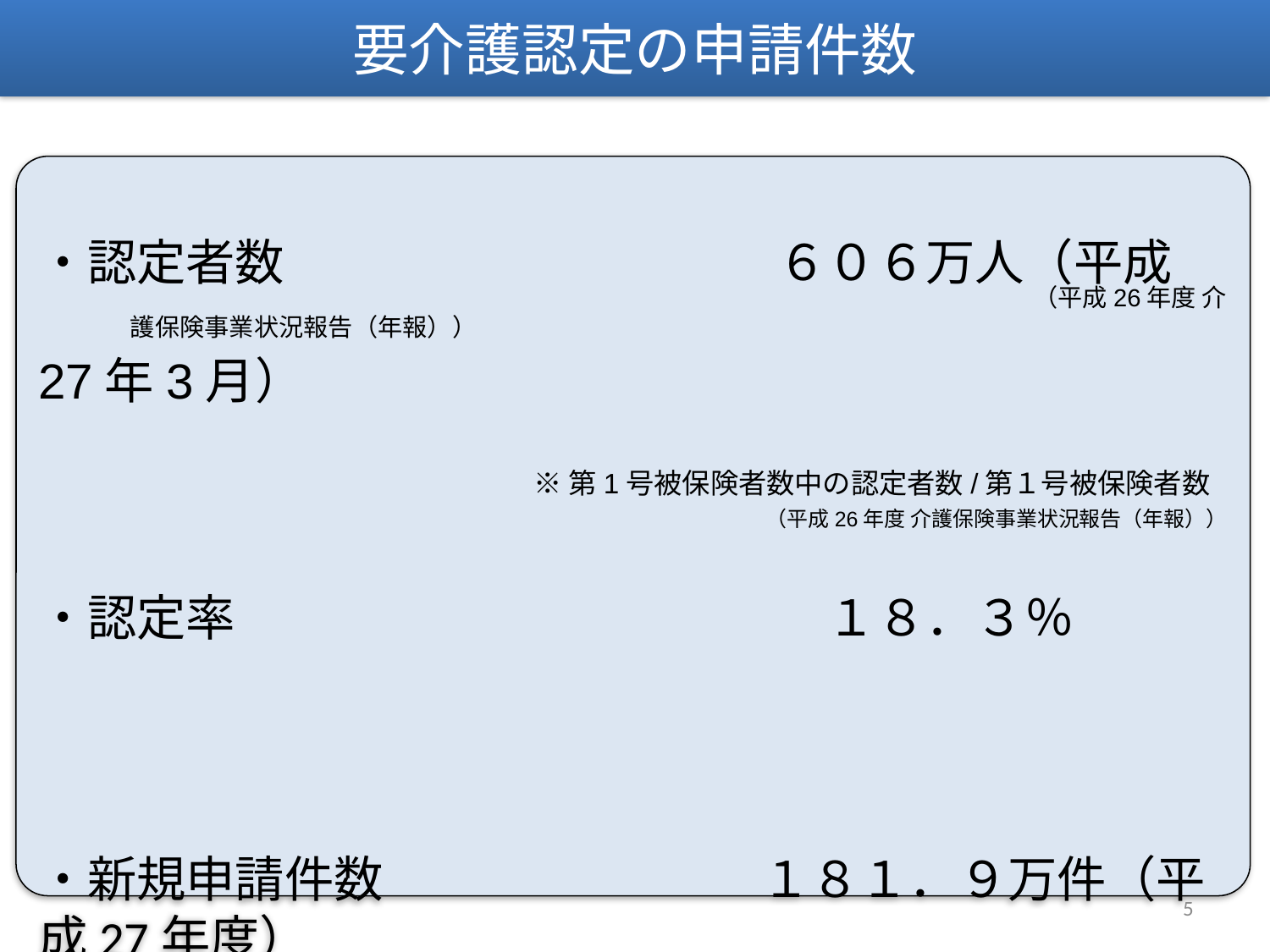

要介護認定の申請件数
・認定者数　　　　　　　　　　６０６万人（平成27年3月）

・認定率　　　　　　　　　　　　１８．３％

・新規申請件数　　　　   　　　１８１．９万件（平成27年度）
・更新申請件数　　 　  　　　　３４２．６万件（平成27年度）
・区分変更申請件数　        　　 ４０．８万件（平成27年度）
　　　　　　　　　　　　　※介護保険総合データベースより平成29年4月15日時点集計
　　　　　　　　　　　　　　　　　　　　　　　（ただし、全ての市町村等が送信しているわけではない）
 　　　　　　　　　　　　　　　　　　　　　　　　　　　　　　　　　　　　（平成26年度 介護保険事業状況報告（年報））
 ※第1号被保険者数中の認定者数/第１号被保険者数
 　　　　　　　　　（平成26年度 介護保険事業状況報告（年報））

5